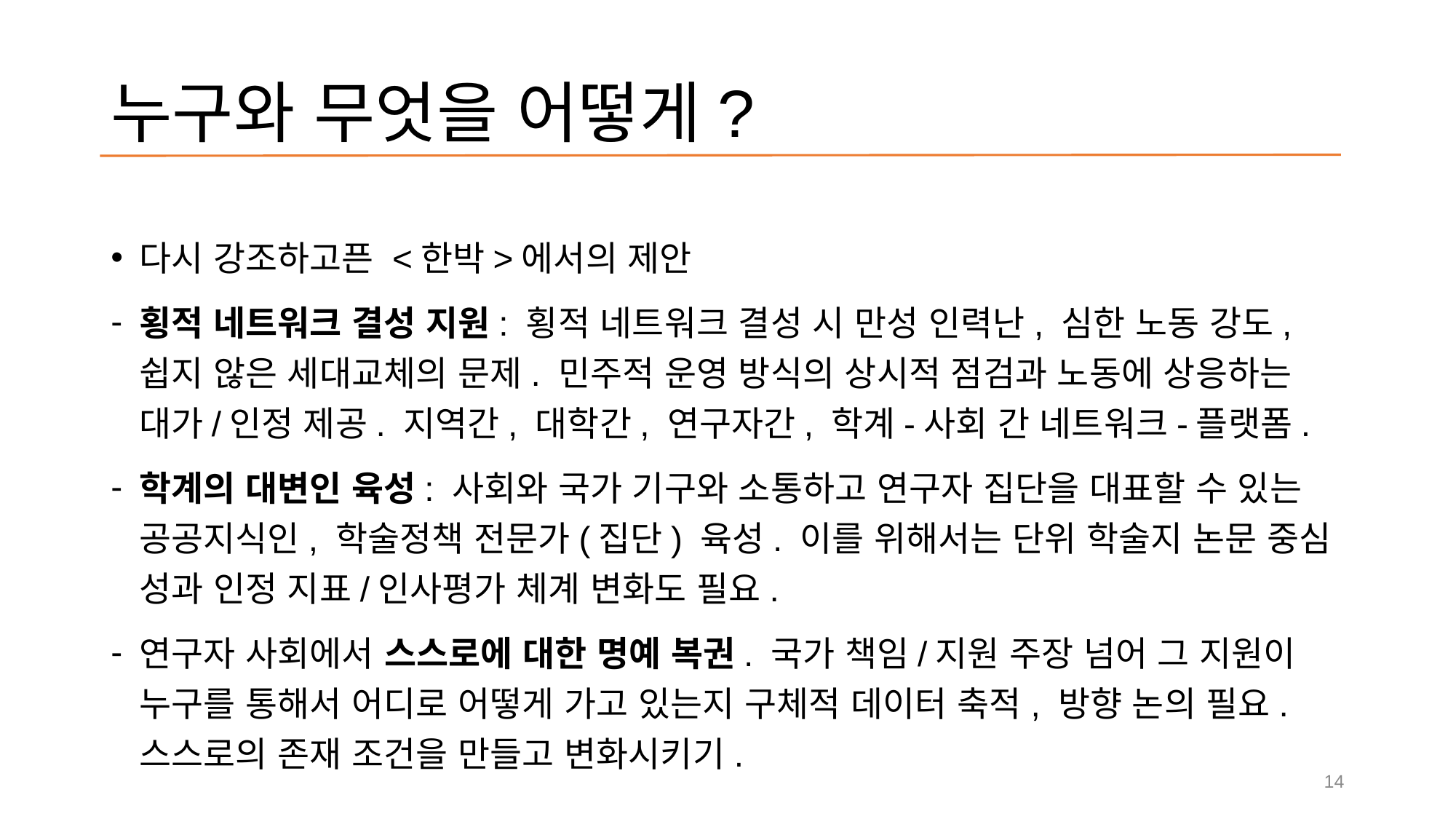

# 누구와 무엇을 어떻게?

다시 강조하고픈 <한박>에서의 제안
횡적 네트워크 결성 지원: 횡적 네트워크 결성 시 만성 인력난, 심한 노동 강도, 쉽지 않은 세대교체의 문제. 민주적 운영 방식의 상시적 점검과 노동에 상응하는 대가/인정 제공. 지역간, 대학간, 연구자간, 학계-사회 간 네트워크-플랫폼.
학계의 대변인 육성: 사회와 국가 기구와 소통하고 연구자 집단을 대표할 수 있는 공공지식인, 학술정책 전문가(집단) 육성. 이를 위해서는 단위 학술지 논문 중심 성과 인정 지표/인사평가 체계 변화도 필요.
연구자 사회에서 스스로에 대한 명예 복권. 국가 책임/지원 주장 넘어 그 지원이 누구를 통해서 어디로 어떻게 가고 있는지 구체적 데이터 축적, 방향 논의 필요. 스스로의 존재 조건을 만들고 변화시키기.

14